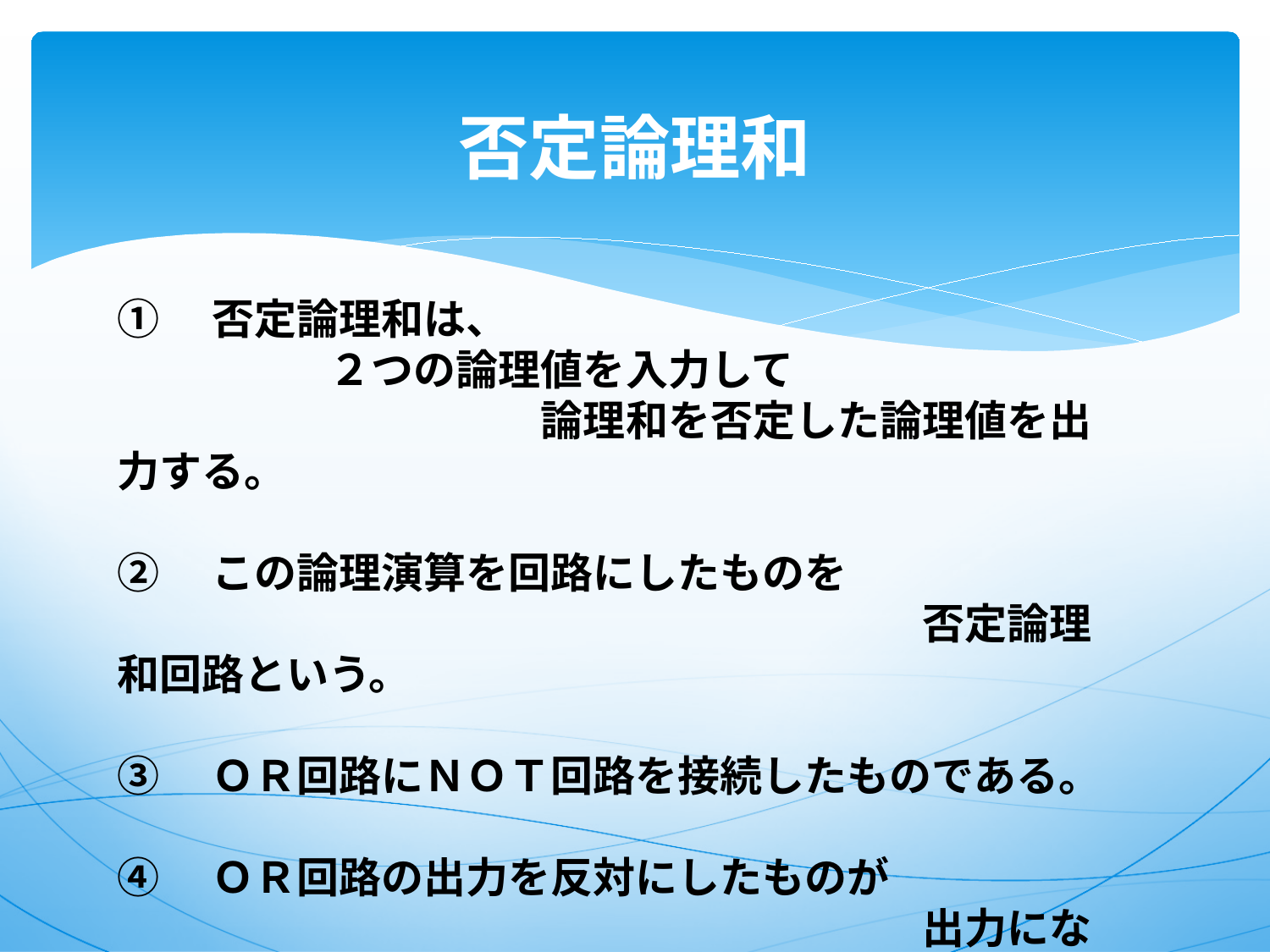

# 否定論理和
①　否定論理和は、
　　　　　２つの論理値を入力して
　　　　　　　　　　論理和を否定した論理値を出力する。

②　この論理演算を回路にしたものを
　　　　　　　　　　　　　　　　　　　否定論理和回路という。

③　ＯＲ回路にＮＯＴ回路を接続したものである。

④　ＯＲ回路の出力を反対にしたものが
　　　　　　　　　　　　　　　　　　　出力になる構成である。